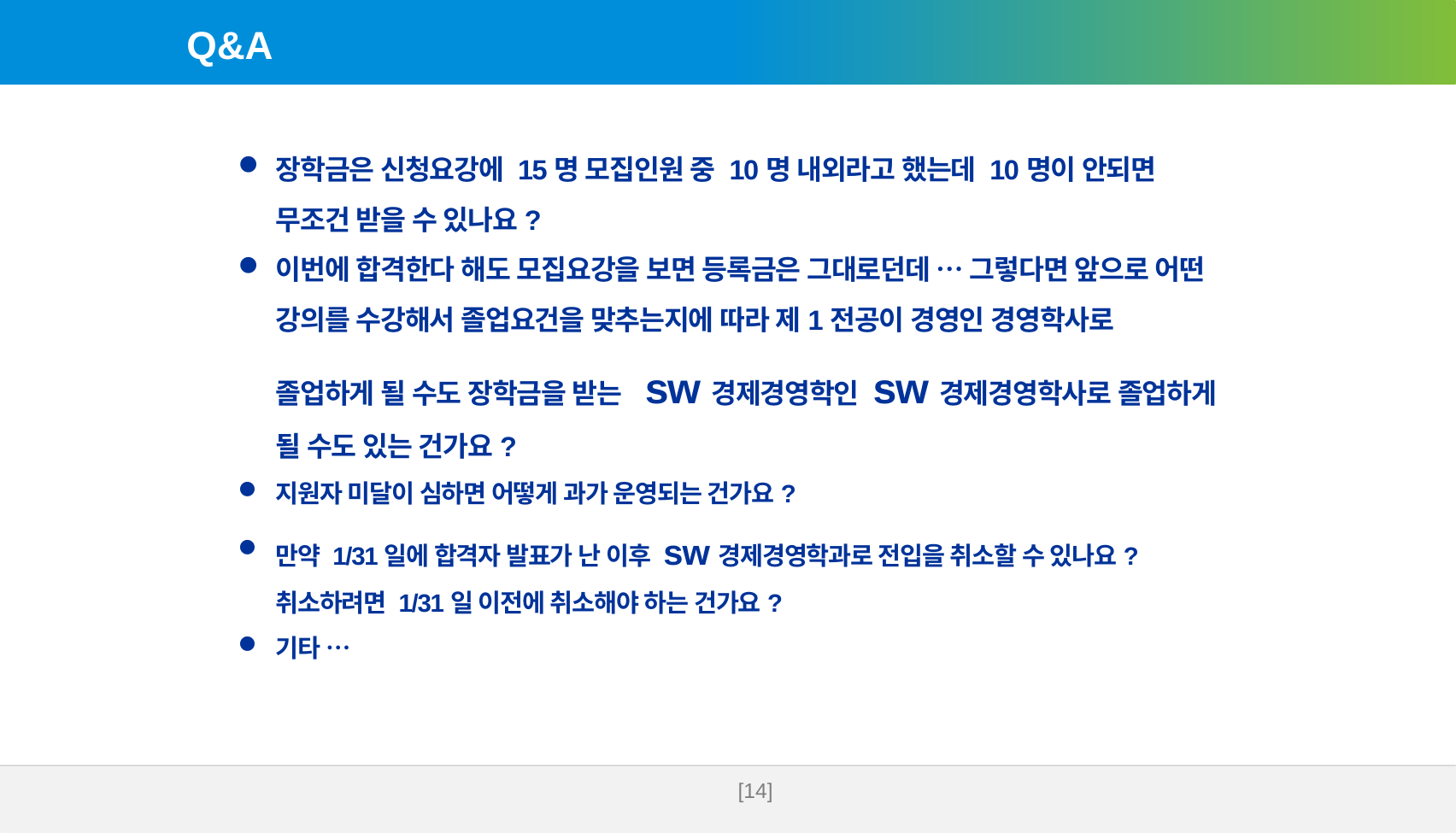

Q&A
장학금은 신청요강에 15명 모집인원 중 10명 내외라고 했는데 10명이 안되면 무조건 받을 수 있나요?
이번에 합격한다 해도 모집요강을 보면 등록금은 그대로던데 … 그렇다면 앞으로 어떤 강의를 수강해서 졸업요건을 맞추는지에 따라 제1전공이 경영인 경영학사로 졸업하게 될 수도 장학금을 받는 sw경제경영학인 sw경제경영학사로 졸업하게 될 수도 있는 건가요?
지원자 미달이 심하면 어떻게 과가 운영되는 건가요?
만약 1/31일에 합격자 발표가 난 이후 sw경제경영학과로 전입을 취소할 수 있나요? 취소하려면 1/31일 이전에 취소해야 하는 건가요?
기타 …